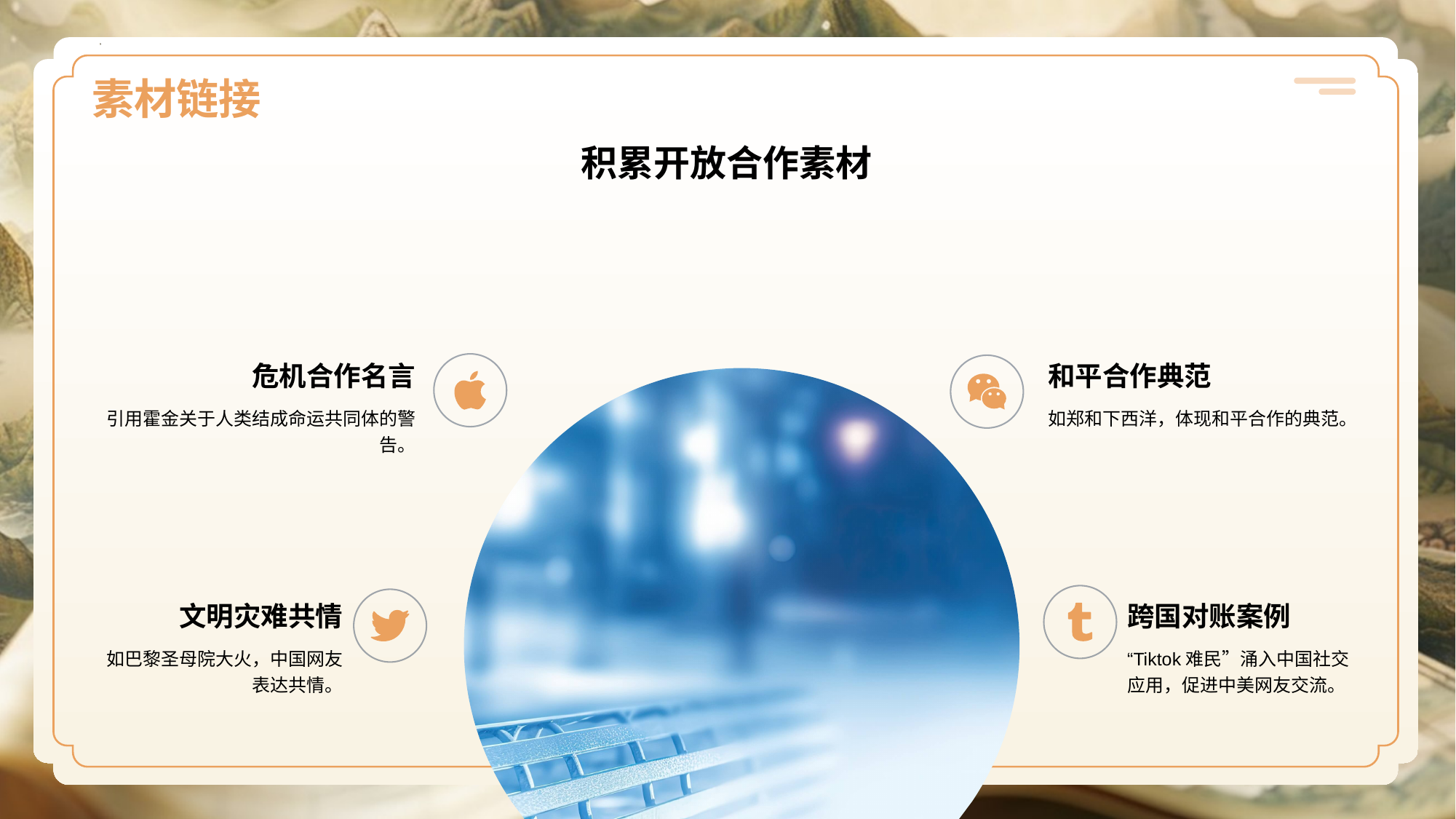

# 素材链接
积累开放合作素材
和平合作典范

如郑和下西洋，体现和平合作的典范。
危机合作名言

引用霍金关于人类结成命运共同体的警告。

跨国对账案例

“Tiktok难民”涌入中国社交应用，促进中美网友交流。
文明灾难共情

如巴黎圣母院大火，中国网友表达共情。